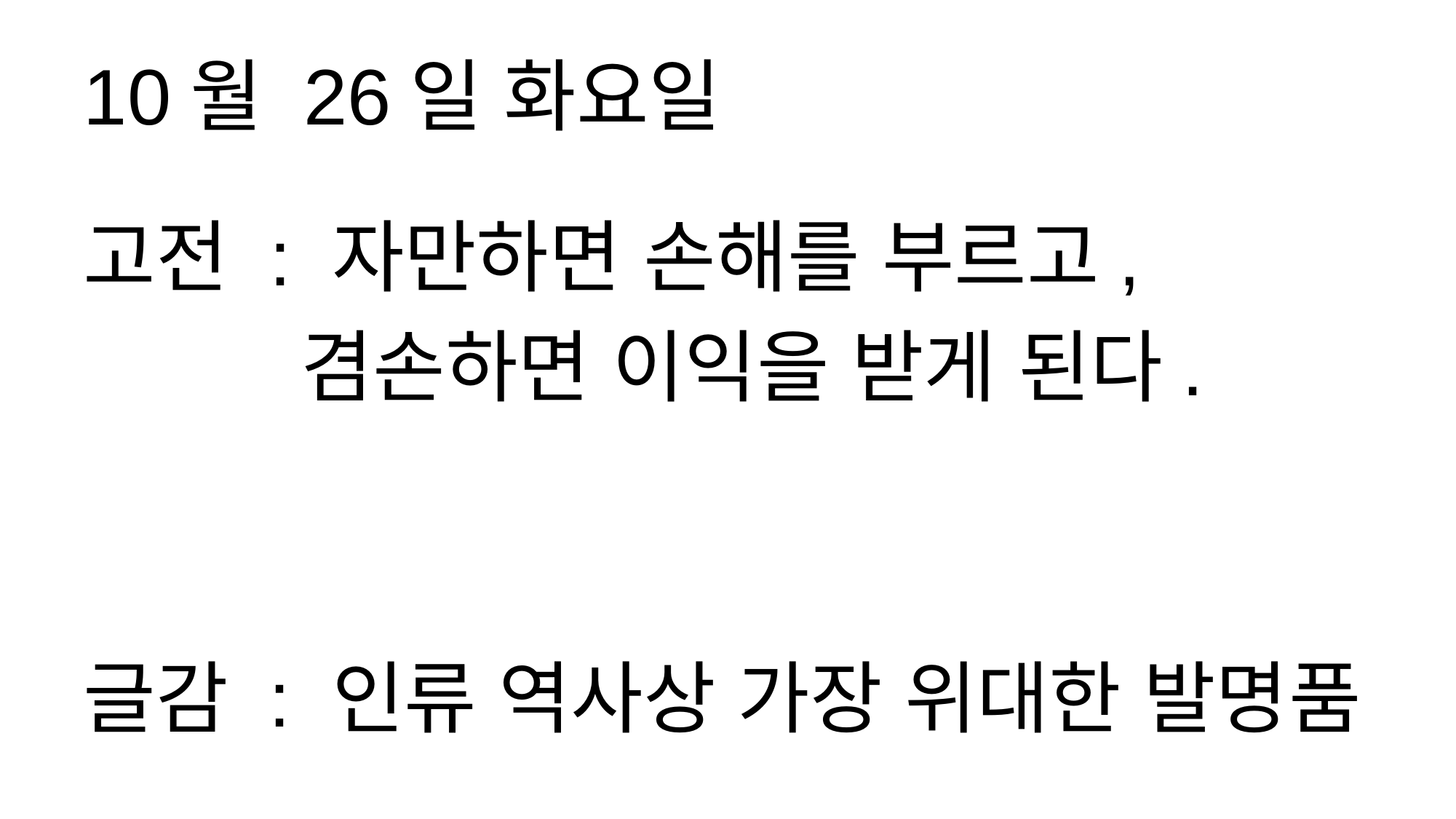

10월 26일 화요일
고전 : 자만하면 손해를 부르고,
         겸손하면 이익을 받게 된다.

글감 : 인류 역사상 가장 위대한 발명품